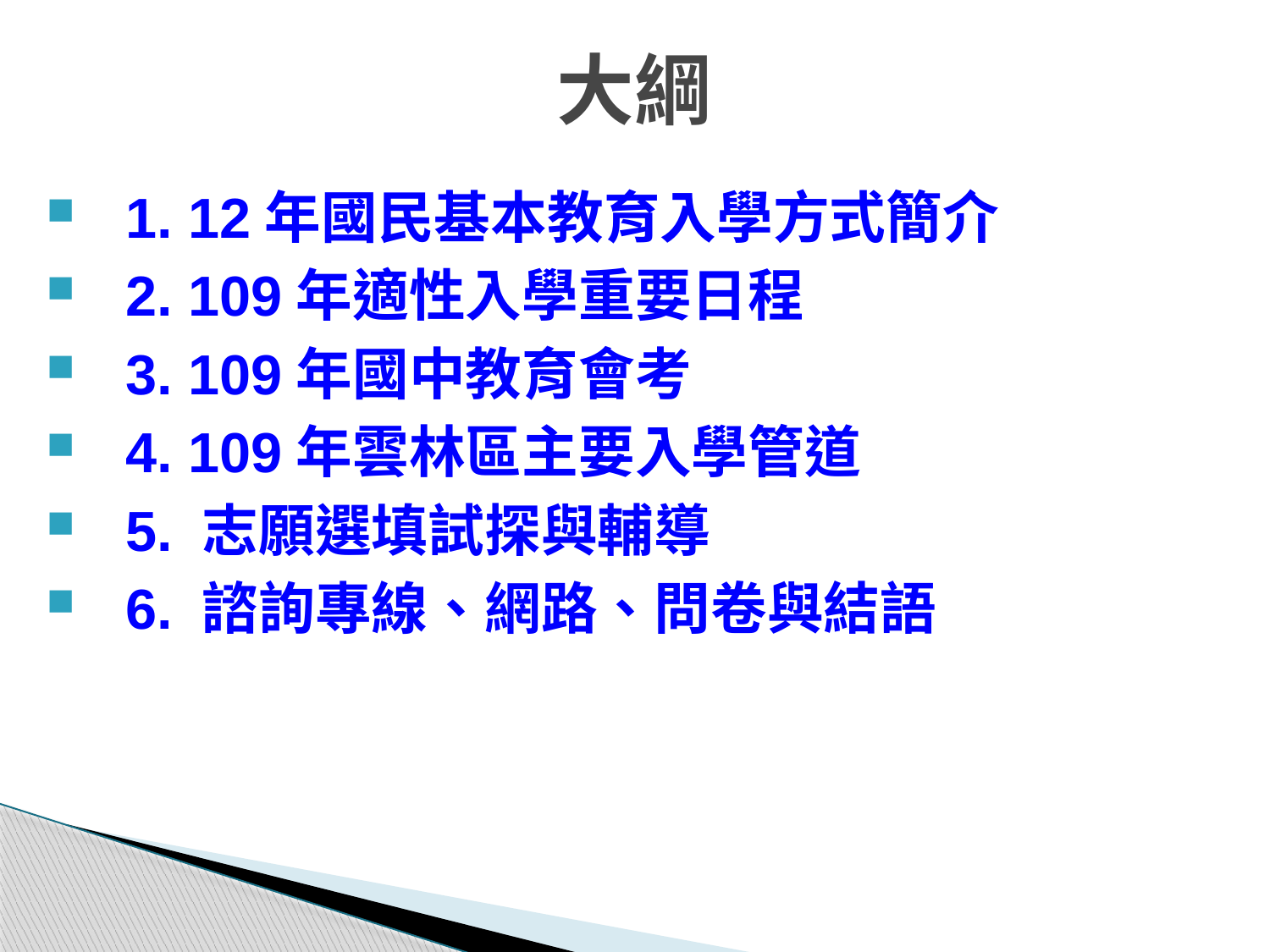

# 大綱
1. 12年國民基本教育入學方式簡介
2. 109年適性入學重要日程
3. 109年國中教育會考
4. 109年雲林區主要入學管道
5. 志願選填試探與輔導
6. 諮詢專線、網路、問卷與結語